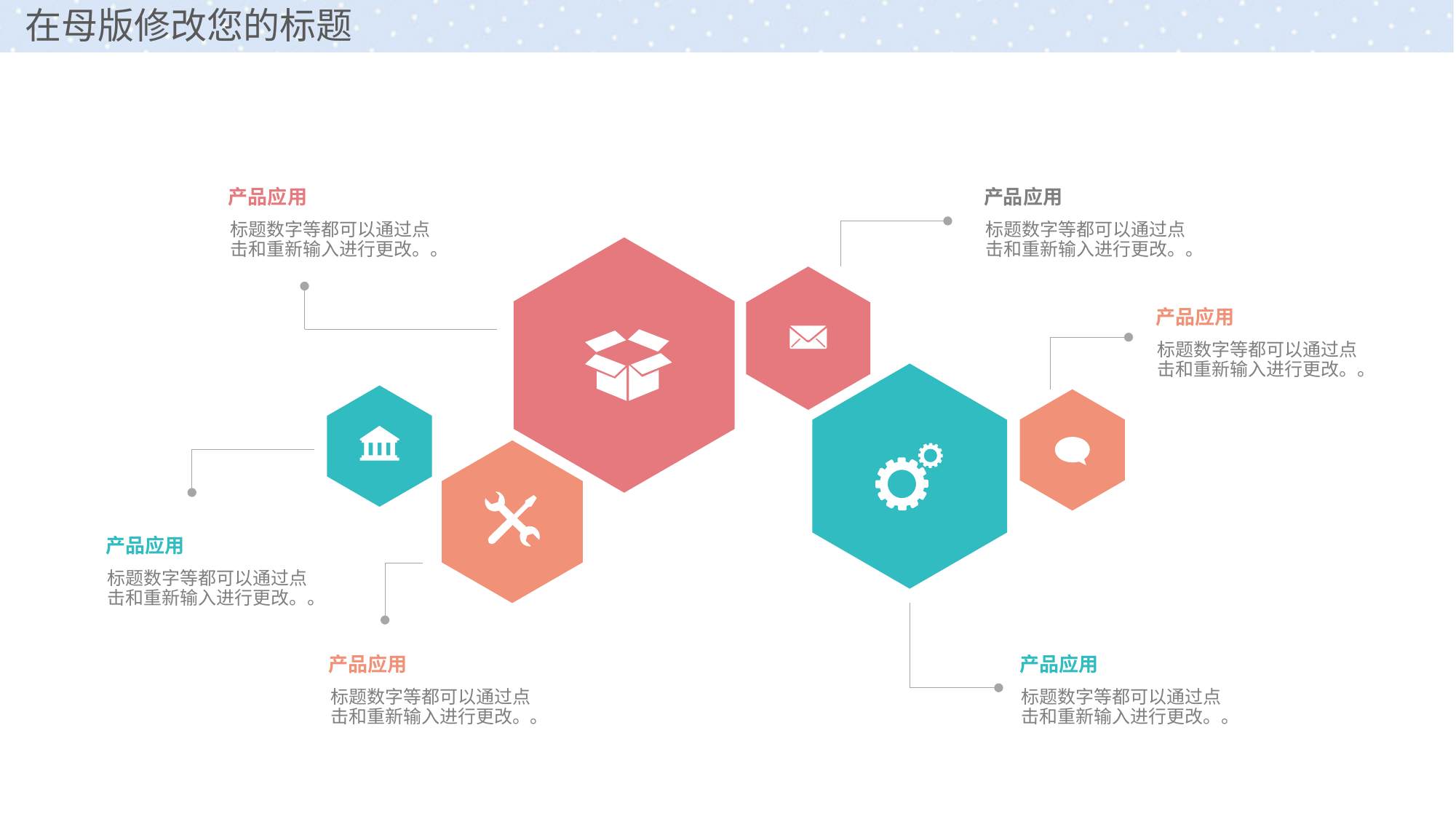

产品应用
产品应用
标题数字等都可以通过点击和重新输入进行更改。。
标题数字等都可以通过点击和重新输入进行更改。。

产品应用

标题数字等都可以通过点击和重新输入进行更改。。

产品应用
标题数字等都可以通过点击和重新输入进行更改。。
产品应用
产品应用
标题数字等都可以通过点击和重新输入进行更改。。
标题数字等都可以通过点击和重新输入进行更改。。